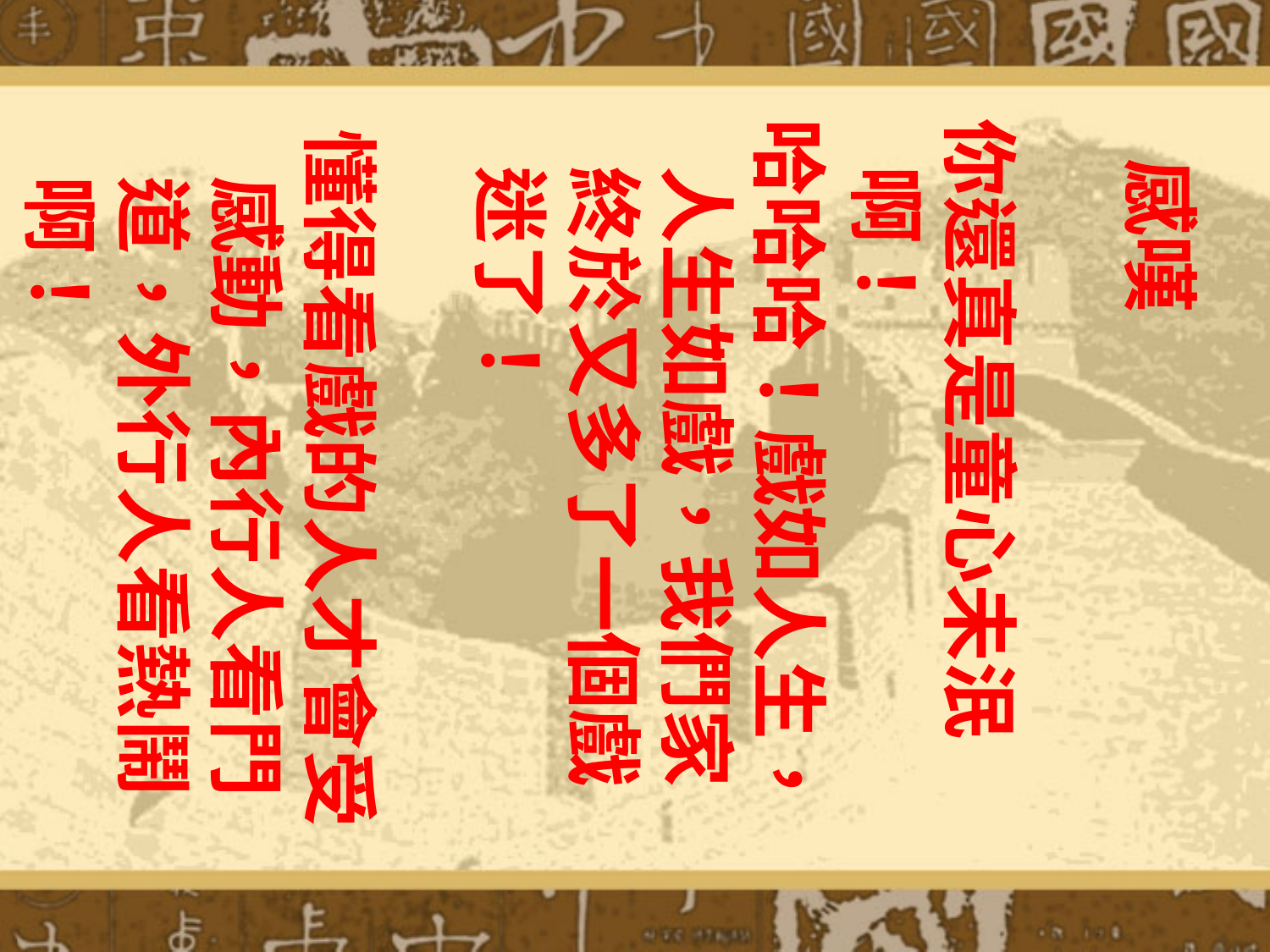

哈哈哈！戲如人生，人生如戲，我們家終於又多了一個戲迷了！
你還真是童心未泯啊！
懂得看戲的人才會受感動，內行人看門道，外行人看熱鬧啊！
感嘆